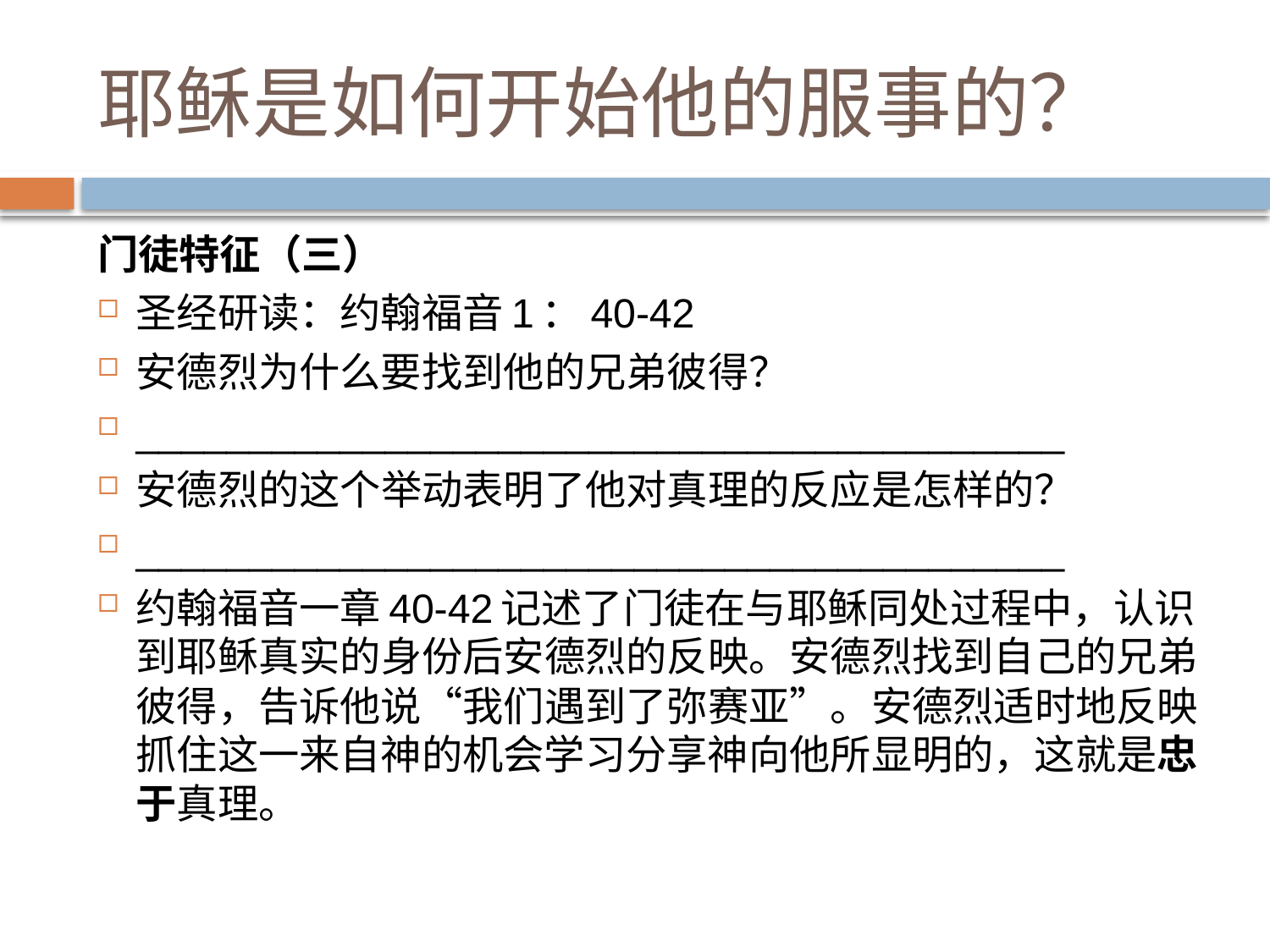

# 耶稣是如何开始他的服事的？
门徒特征（三）
圣经研读：约翰福音1：40-42
安德烈为什么要找到他的兄弟彼得？
_________________________________________
安德烈的这个举动表明了他对真理的反应是怎样的？
_________________________________________
约翰福音一章40-42记述了门徒在与耶稣同处过程中，认识到耶稣真实的身份后安德烈的反映。安德烈找到自己的兄弟彼得，告诉他说“我们遇到了弥赛亚”。安德烈适时地反映抓住这一来自神的机会学习分享神向他所显明的，这就是忠于真理。